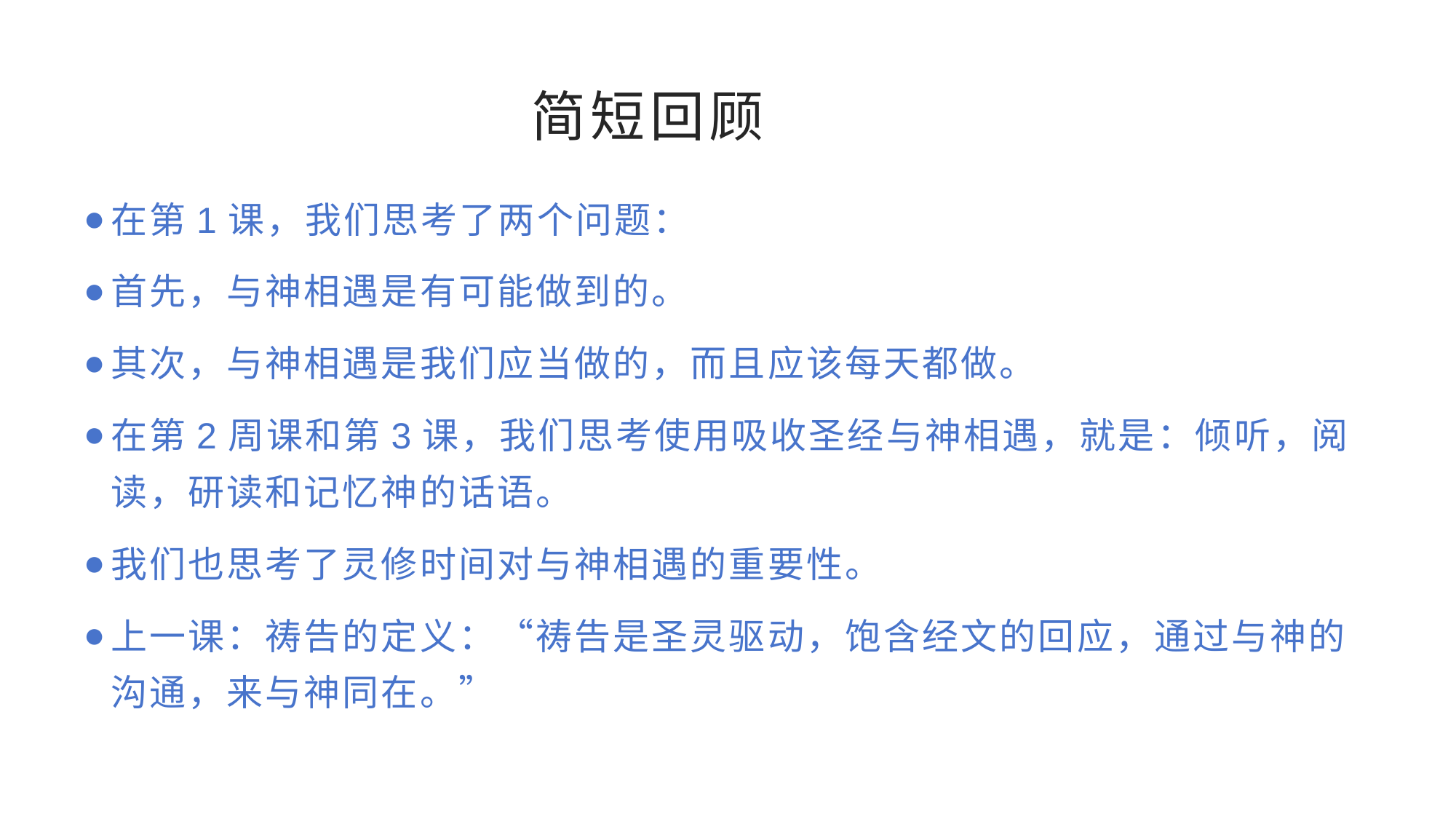

# 简短回顾
在第1课，我们思考了两个问题：
首先，与神相遇是有可能做到的。
其次，与神相遇是我们应当做的，而且应该每天都做。
在第2周课和第3课，我们思考使用吸收圣经与神相遇，就是：倾听，阅读，研读和记忆神的话语。
我们也思考了灵修时间对与神相遇的重要性。
上一课：祷告的定义：“祷告是圣灵驱动，饱含经文的回应，通过与神的沟通，来与神同在。”